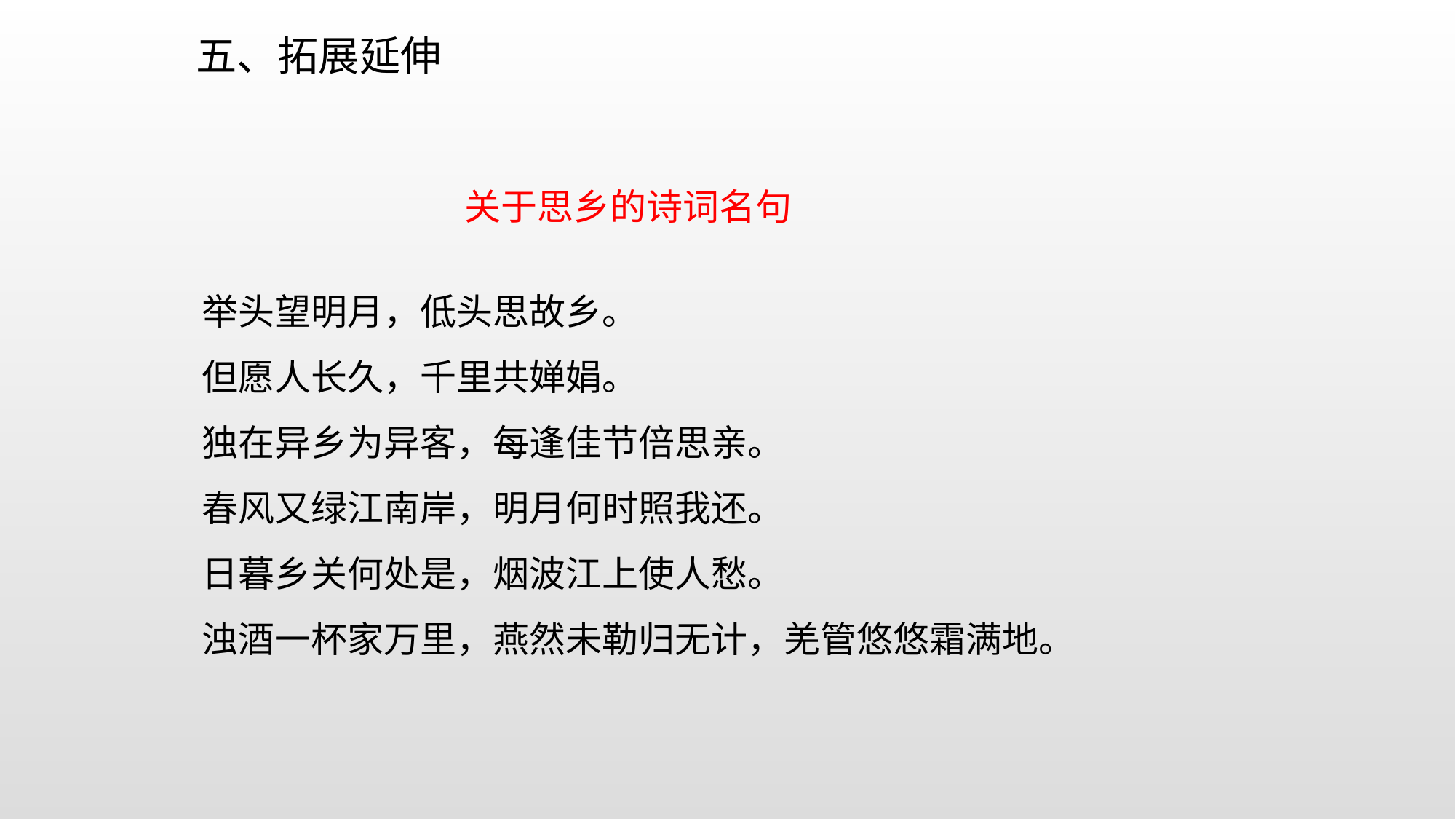

五、拓展延伸

关于思乡的诗词名句

举头望明月，低头思故乡。
但愿人长久，千里共婵娟。
独在异乡为异客，每逢佳节倍思亲。
春风又绿江南岸，明月何时照我还。
日暮乡关何处是，烟波江上使人愁。
浊酒一杯家万里，燕然未勒归无计，羌管悠悠霜满地。